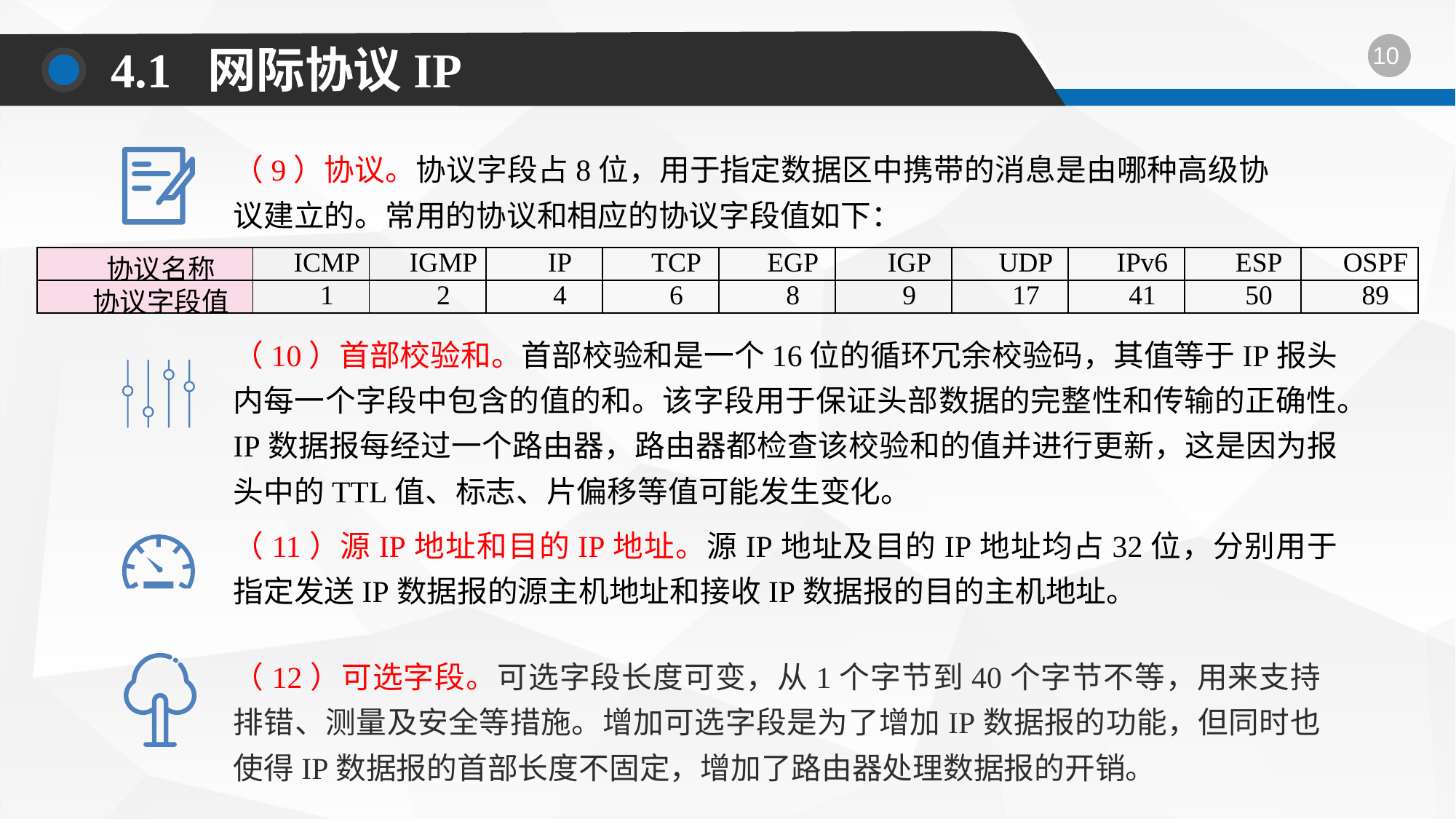

4.1  网际协议IP
（9）协议。协议字段占8位，用于指定数据区中携带的消息是由哪种高级协议建立的。常用的协议和相应的协议字段值如下：

| 协议名称 | ICMP | IGMP | IP | TCP | EGP | IGP | UDP | IPv6 | ESP | OSPF |
| --- | --- | --- | --- | --- | --- | --- | --- | --- | --- | --- |
| 协议字段值 | 1 | 2 | 4 | 6 | 8 | 9 | 17 | 41 | 50 | 89 |
（10）首部校验和。首部校验和是一个16位的循环冗余校验码，其值等于IP报头内每一个字段中包含的值的和。该字段用于保证头部数据的完整性和传输的正确性。IP数据报每经过一个路由器，路由器都检查该校验和的值并进行更新，这是因为报头中的TTL值、标志、片偏移等值可能发生变化。

（11）源IP地址和目的IP地址。源IP地址及目的IP地址均占32位，分别用于指定发送IP数据报的源主机地址和接收IP数据报的目的主机地址。

（12）可选字段。可选字段长度可变，从1个字节到40个字节不等，用来支持排错、测量及安全等措施。增加可选字段是为了增加IP数据报的功能，但同时也使得IP数据报的首部长度不固定，增加了路由器处理数据报的开销。